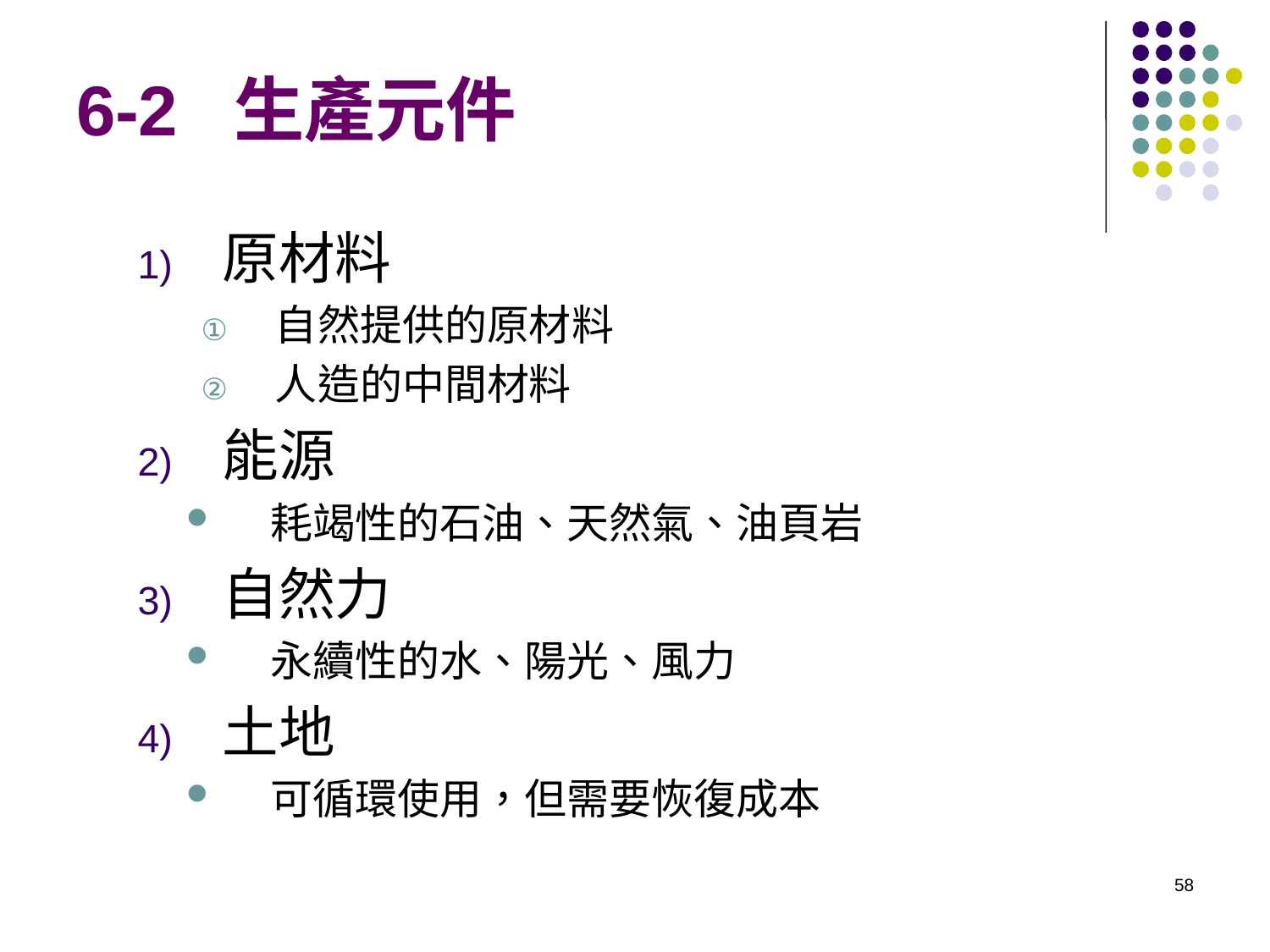

# 6-2  生產元件
原材料
自然提供的原材料
人造的中間材料
能源
耗竭性的石油、天然氣、油頁岩
自然力
永續性的水、陽光、風力
土地
可循環使用，但需要恢復成本
58